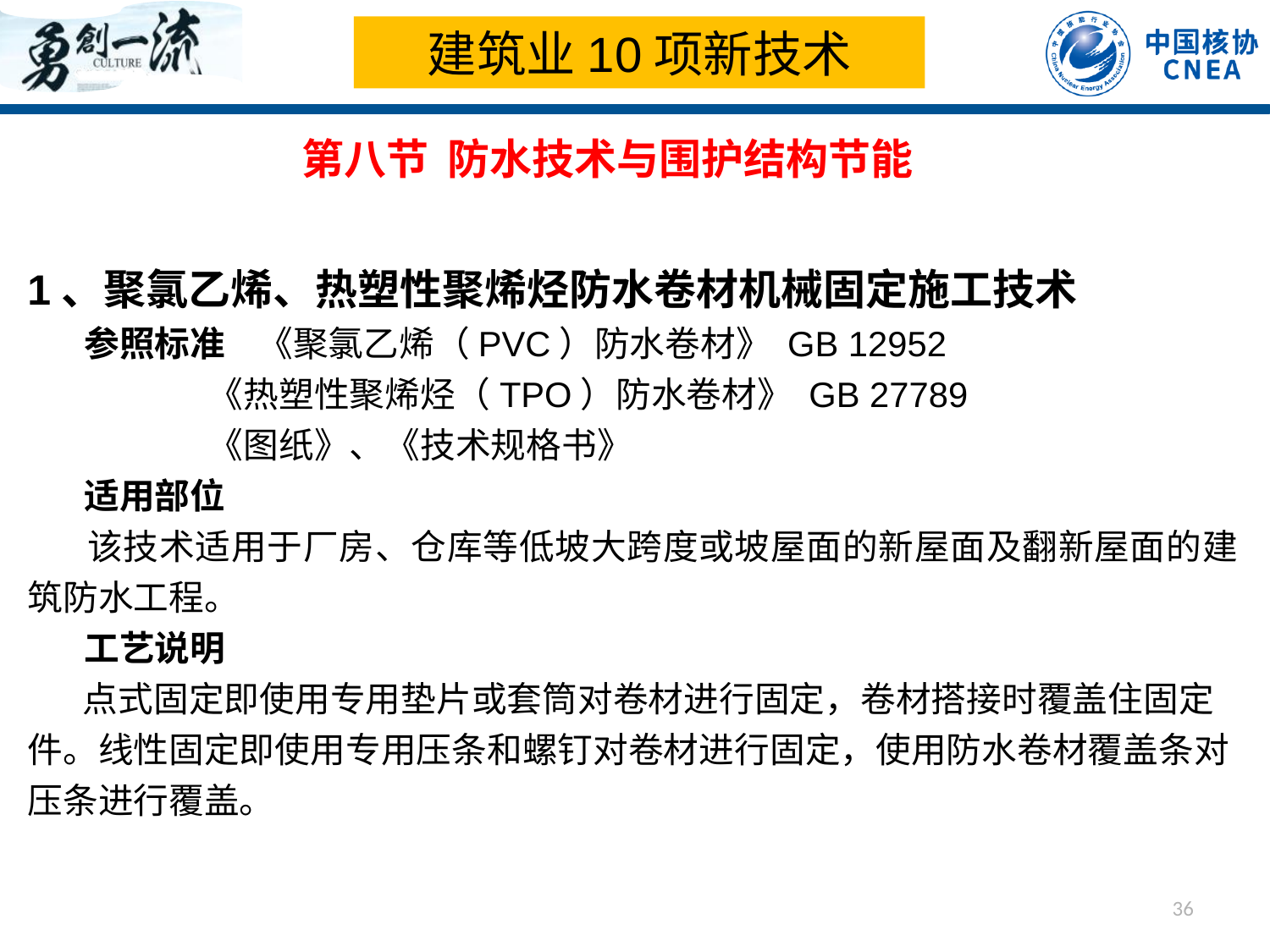

建筑业10项新技术
第八节  防水技术与围护结构节能
1、聚氯乙烯、热塑性聚烯烃防水卷材机械固定施工技术
      参照标准    《聚氯乙烯（PVC）防水卷材》 GB 12952
                      《热塑性聚烯烃（TPO）防水卷材》 GB 27789
                      《图纸》、《技术规格书》
      适用部位
      该技术适用于厂房、仓库等低坡大跨度或坡屋面的新屋面及翻新屋面的建筑防水工程。
      工艺说明
      点式固定即使用专用垫片或套筒对卷材进行固定，卷材搭接时覆盖住固定件。线性固定即使用专用压条和螺钉对卷材进行固定，使用防水卷材覆盖条对压条进行覆盖。
36